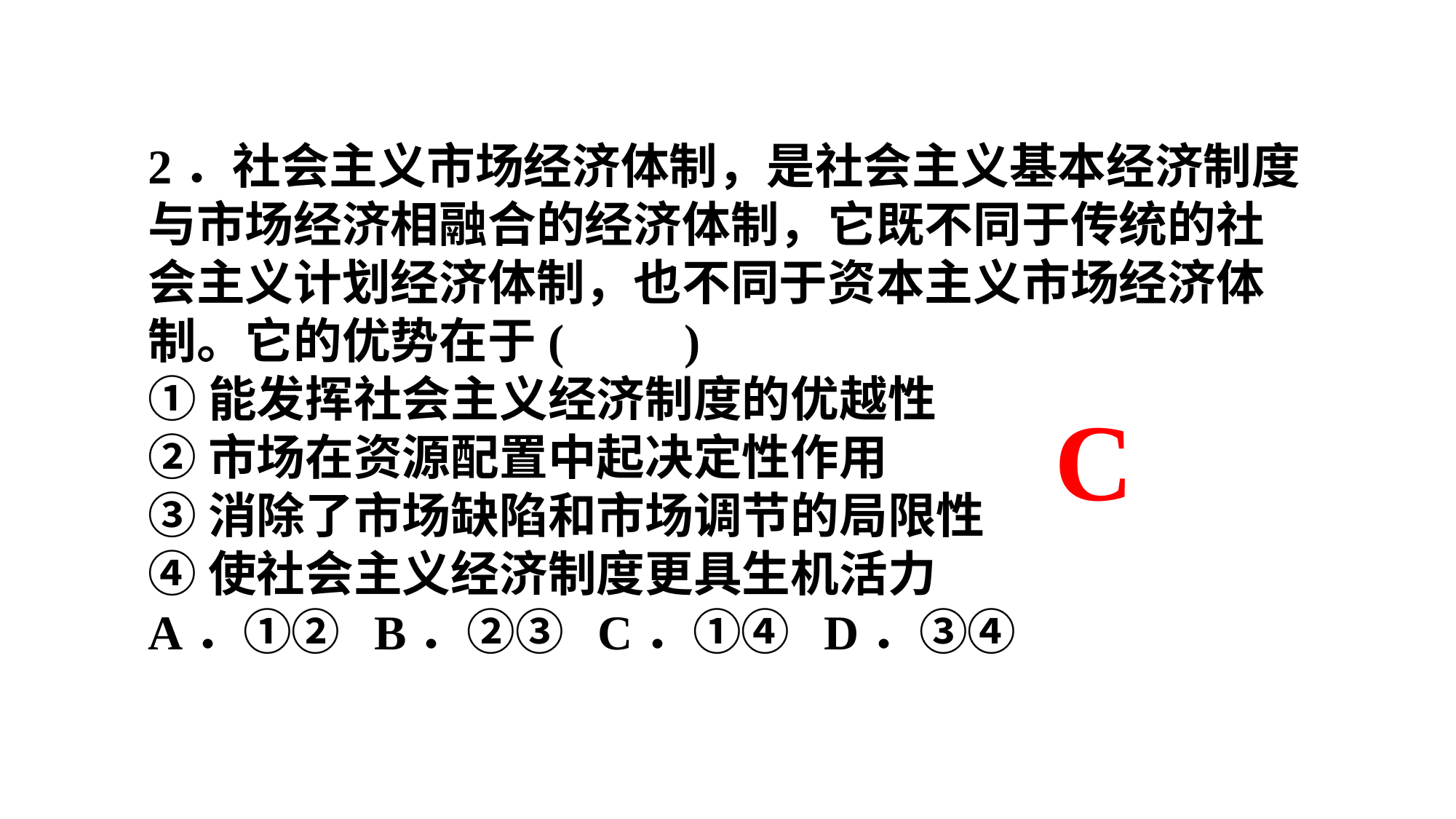

2．社会主义市场经济体制，是社会主义基本经济制度与市场经济相融合的经济体制，它既不同于传统的社会主义计划经济体制，也不同于资本主义市场经济体制。它的优势在于(　　)
①能发挥社会主义经济制度的优越性
②市场在资源配置中起决定性作用
③消除了市场缺陷和市场调节的局限性
④使社会主义经济制度更具生机活力
A．①②  B．②③  C．①④  D．③④

C